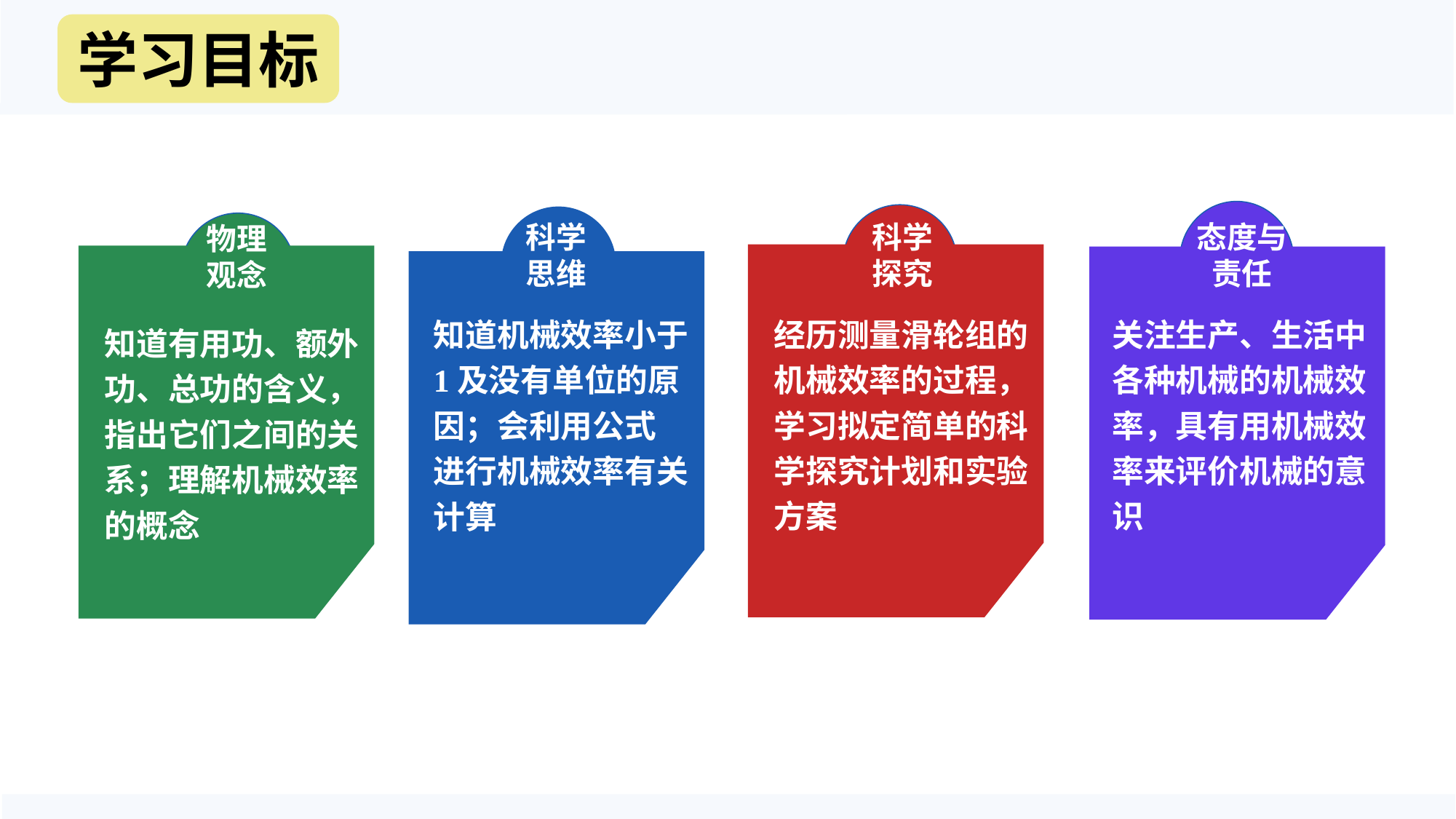

学习目标

科学思维
科学探究
物理观念

态度与责任

关注生产、生活中各种机械的机械效率，具有用机械效率来评价机械的意识
经历测量滑轮组的机械效率的过程，学习拟定简单的科学探究计划和实验方案
知道机械效率小于1及没有单位的原因；会利用公式 进行机械效率有关计算
知道有用功、额外功、总功的含义，指出它们之间的关系；理解机械效率的概念